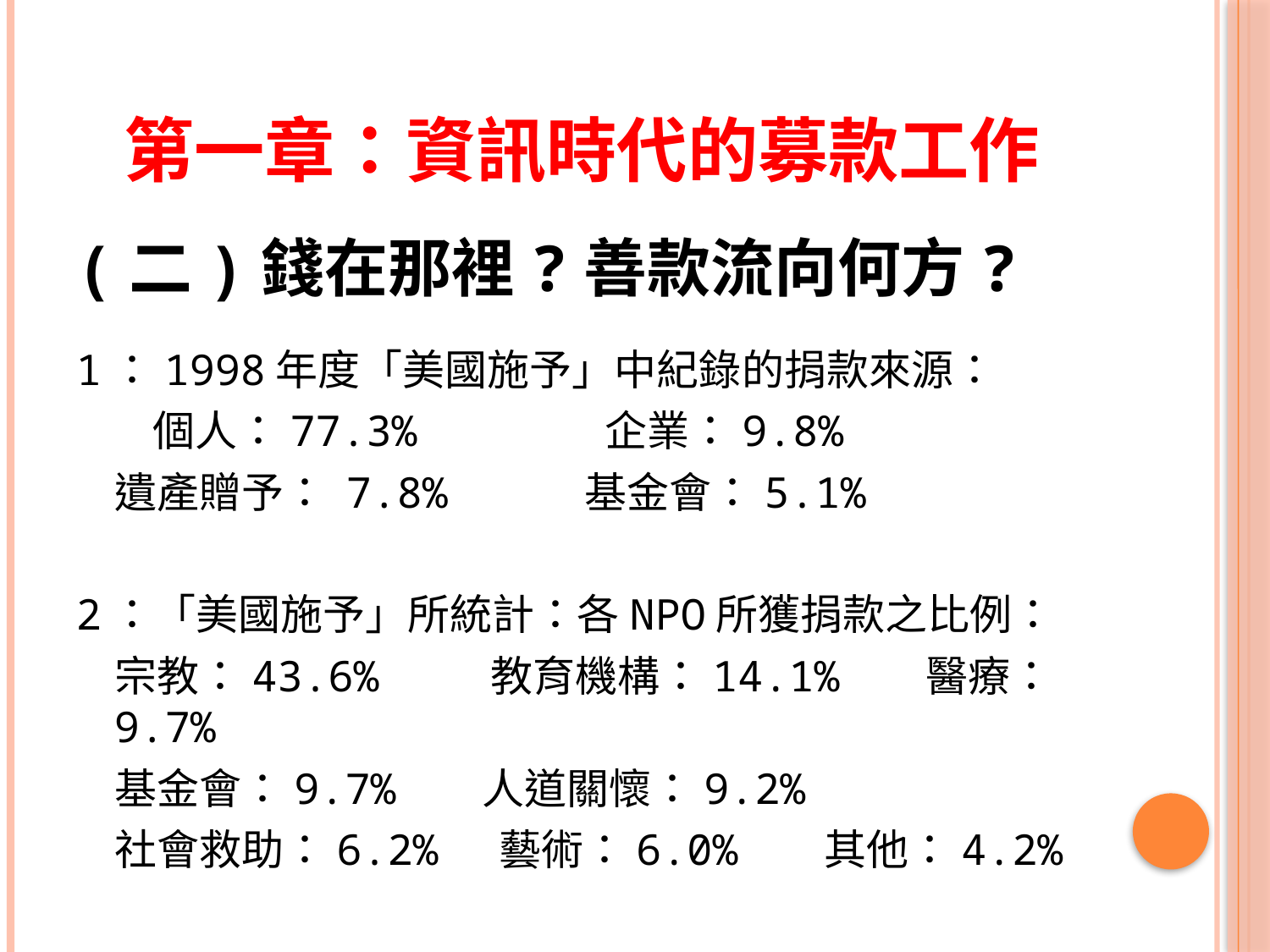

# 第一章：資訊時代的募款工作
(二)錢在那裡?善款流向何方?

1：1998年度「美國施予」中紀錄的捐款來源：
       個人：77.3%       企業：9.8%
   遺產贈予： 7.8%     基金會：5.1%

2：「美國施予」所統計：各NPO所獲捐款之比例：
   宗教：43.6%    教育機構：14.1%   醫療：9.7%
   基金會：9.7%   人道關懷：9.2%
   社會救助：6.2%  藝術：6.0%   其他：4.2%